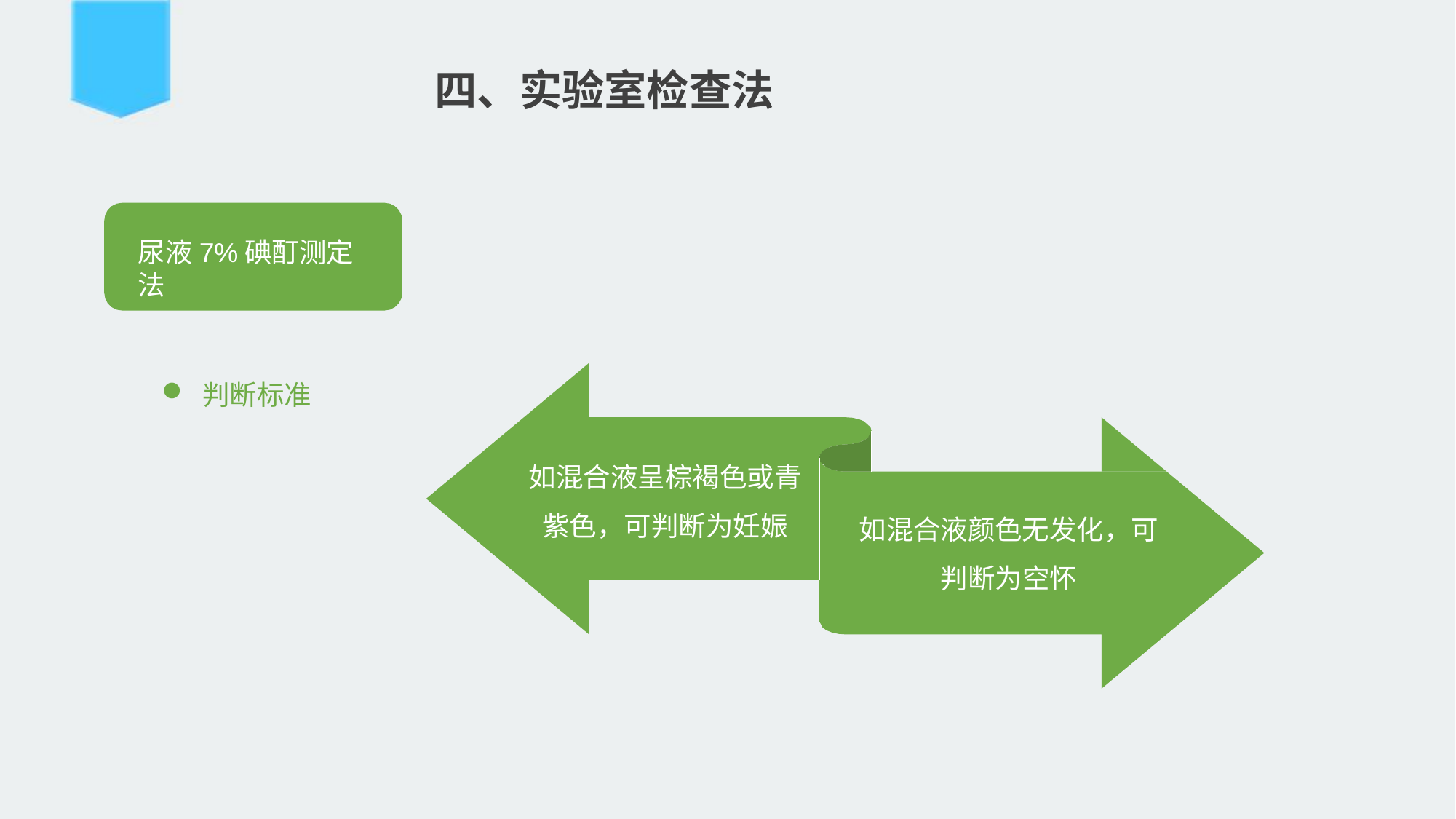

#
四、实验室检查法

尿液7%碘酊测定法

判断标准

如混合液呈棕褐色或青 紫色，可判断为妊娠

如混合液颜色无发化，可
判断为空怀